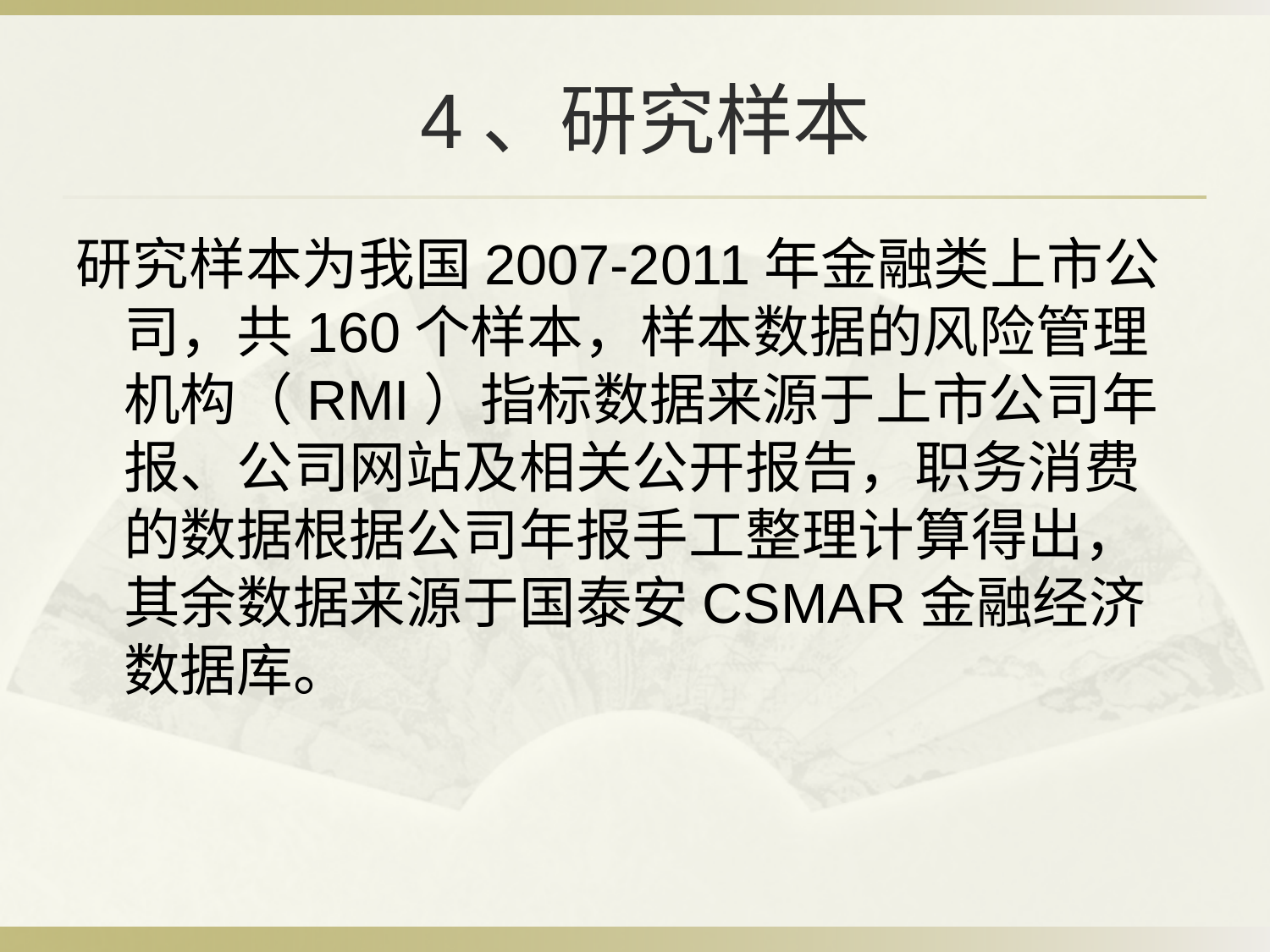

# 4、研究样本
研究样本为我国2007-2011年金融类上市公司，共160个样本，样本数据的风险管理机构（RMI）指标数据来源于上市公司年报、公司网站及相关公开报告，职务消费的数据根据公司年报手工整理计算得出，其余数据来源于国泰安CSMAR金融经济数据库。